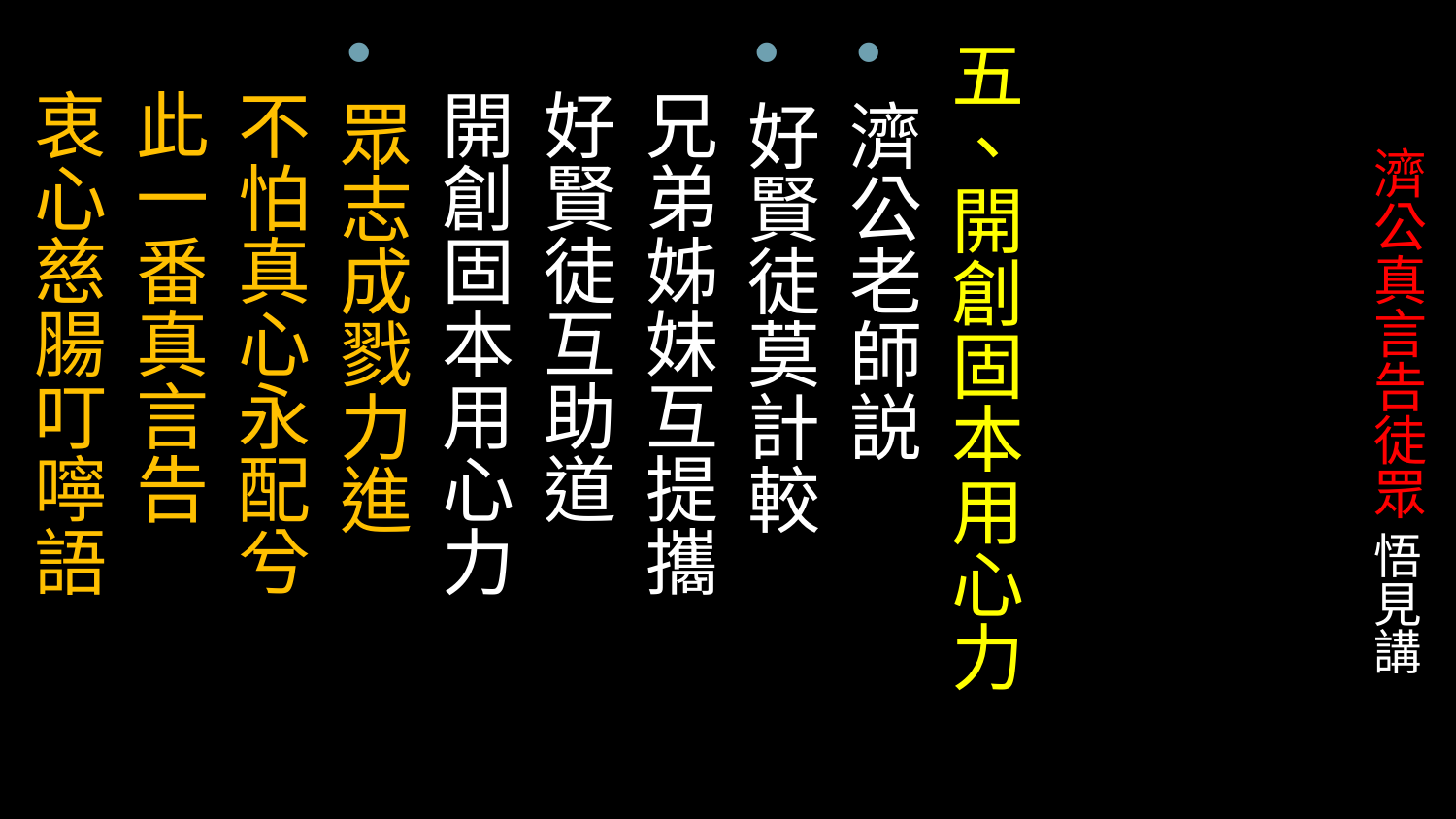

五、開創固本用心力
濟公老師説
好賢徒莫計較
  兄弟姊妹互提攜
  好賢徒互助道
  開創固本用心力
眾志成戮力進
  不怕真心永配兮
  此一番真言告
  衷心慈腸叮嚀語
# 濟公真言告徒眾 悟見講